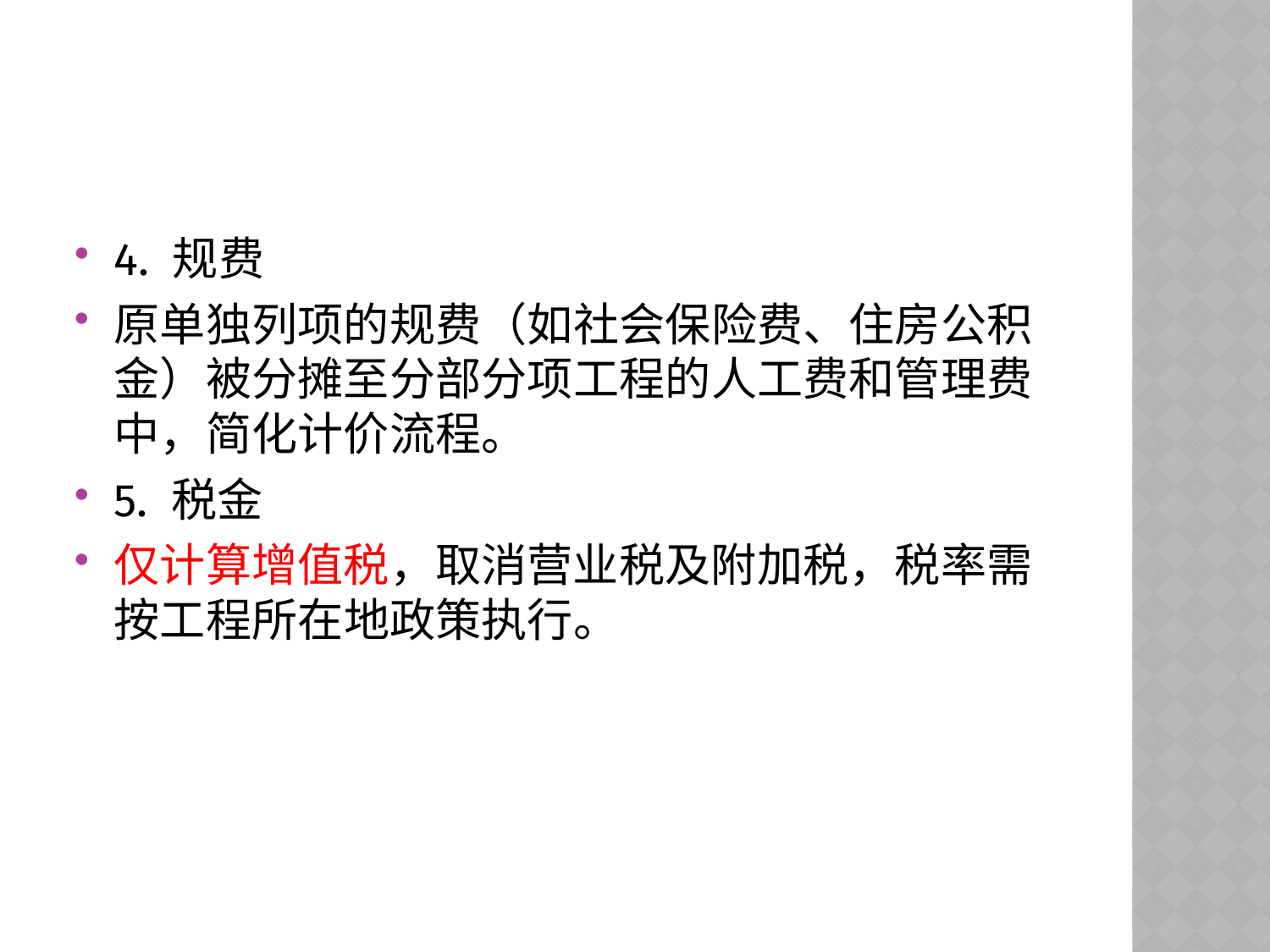

#
4. 规费
原单独列项的规费（如社会保险费、住房公积金）被分摊至分部分项工程的人工费和管理费中，简化计价流程。
5. 税金
仅计算增值税，取消营业税及附加税，税率需按工程所在地政策执行。